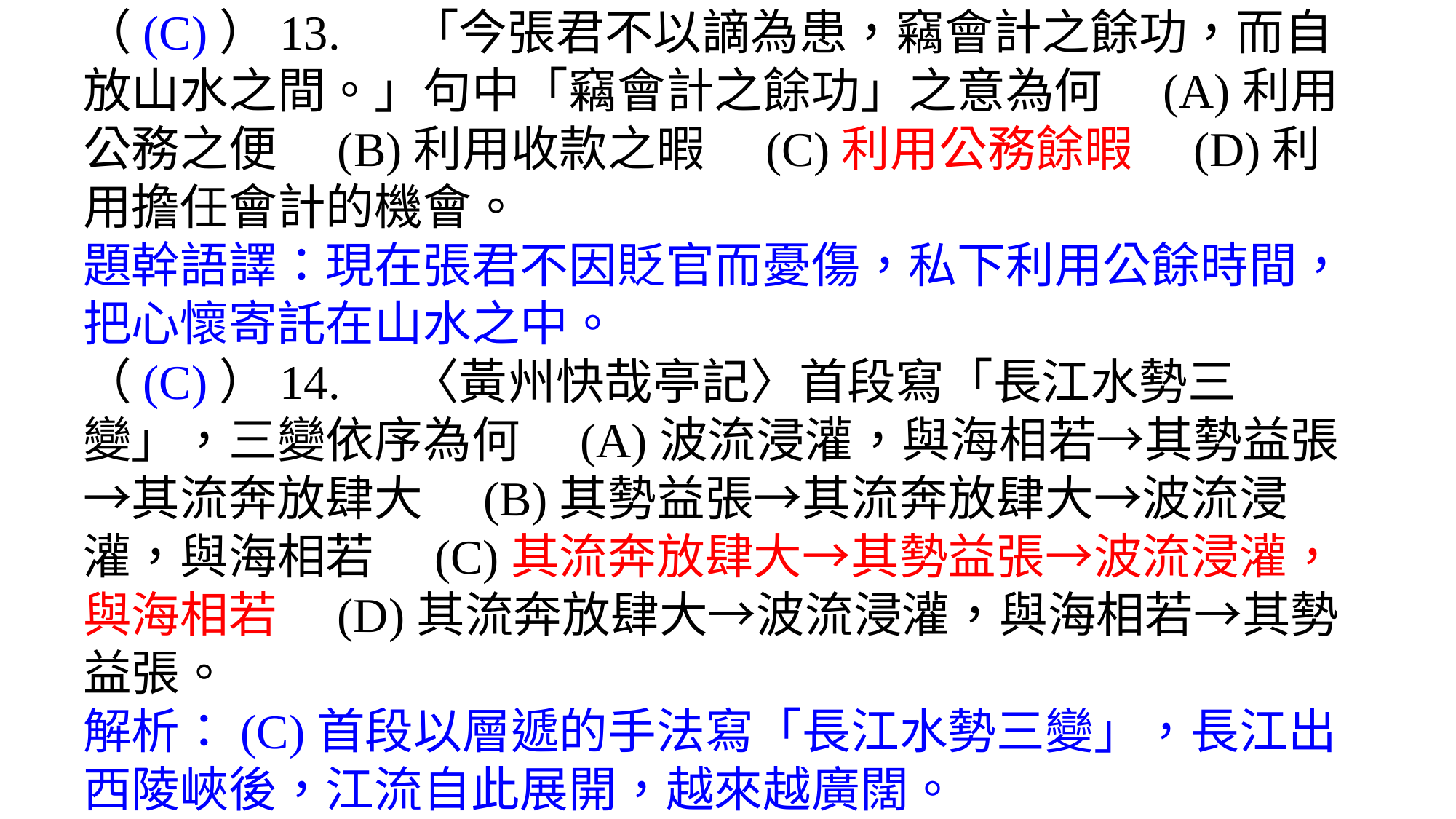

（(C)）13.	「今張君不以謫為患，竊會計之餘功，而自放山水之間。」句中「竊會計之餘功」之意為何　(A)利用公務之便　(B)利用收款之暇　(C)利用公務餘暇　(D)利用擔任會計的機會。
題幹語譯：現在張君不因貶官而憂傷，私下利用公餘時間，把心懷寄託在山水之中。
（(C)）14.	〈黃州快哉亭記〉首段寫「長江水勢三變」，三變依序為何　(A)波流浸灌，與海相若→其勢益張→其流奔放肆大　(B)其勢益張→其流奔放肆大→波流浸灌，與海相若　(C)其流奔放肆大→其勢益張→波流浸灌，與海相若　(D)其流奔放肆大→波流浸灌，與海相若→其勢益張。
解析：(C)首段以層遞的手法寫「長江水勢三變」，長江出西陵峽後，江流自此展開，越來越廣闊。